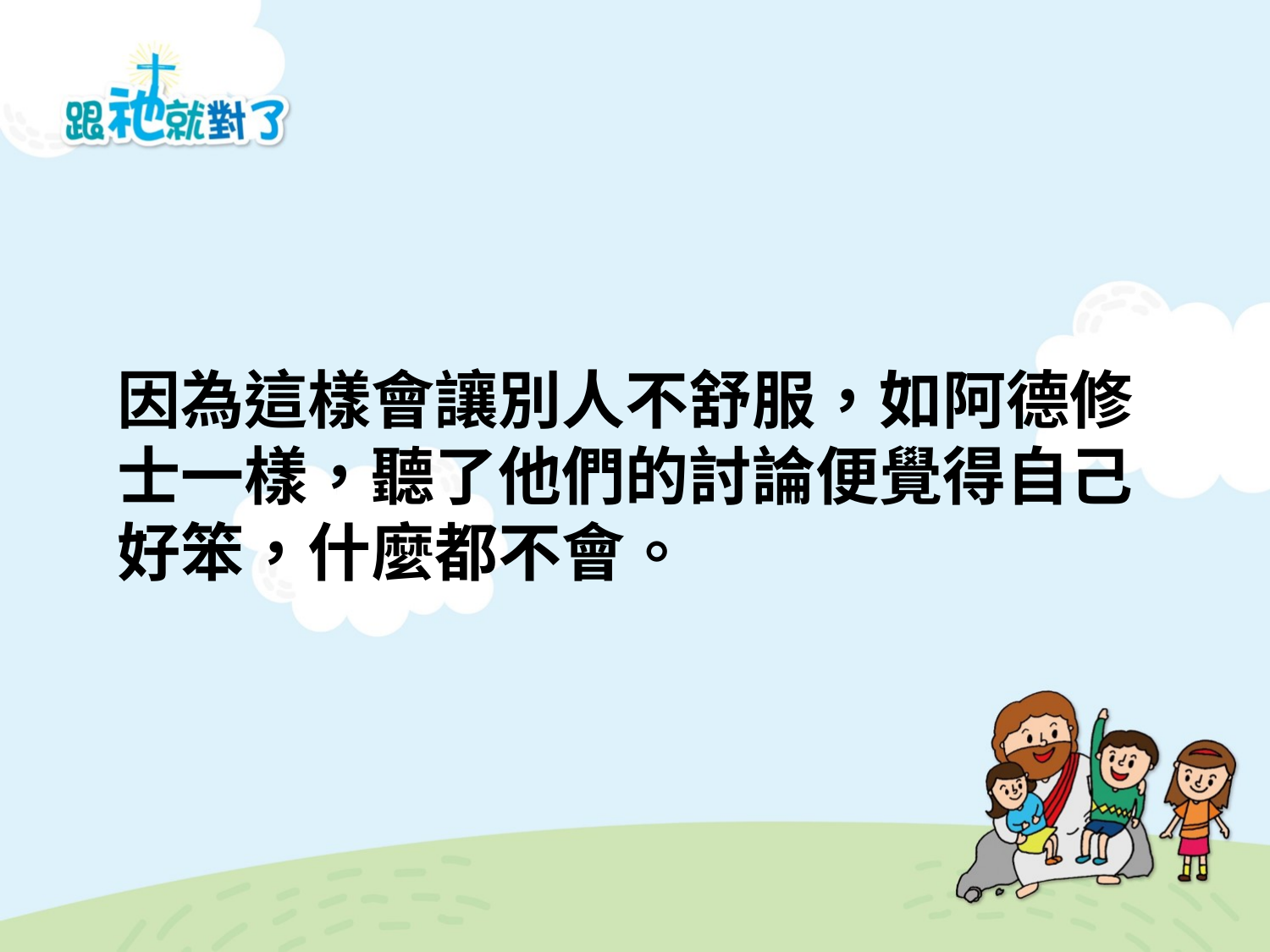

因為這樣會讓別人不舒服，如阿德修士一樣，聽了他們的討論便覺得自己好笨，什麼都不會。